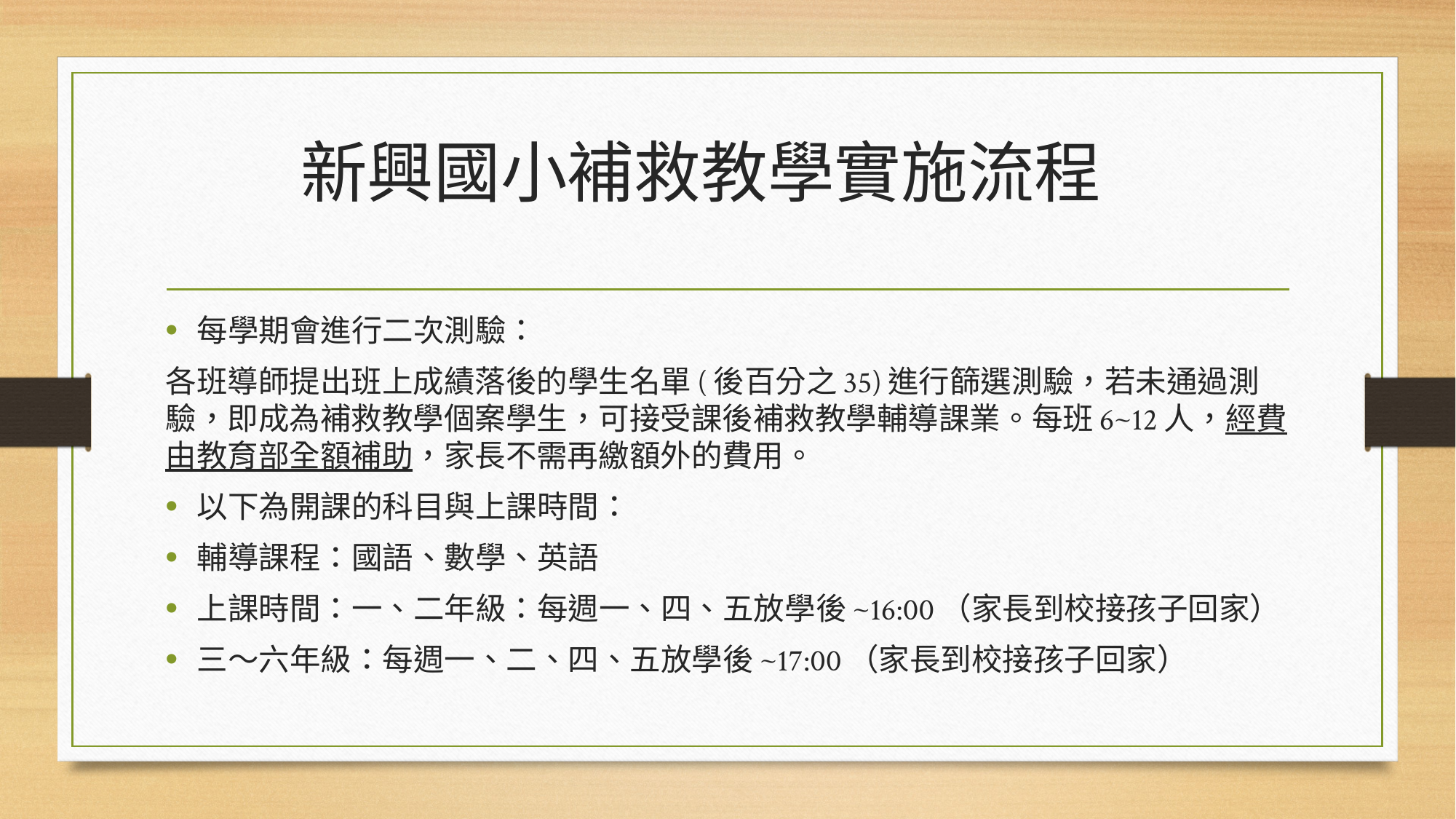

# 新興國小補救教學實施流程
每學期會進行二次測驗：
各班導師提出班上成績落後的學生名單(後百分之35)進行篩選測驗，若未通過測驗，即成為補救教學個案學生，可接受課後補救教學輔導課業。每班6~12人，經費由教育部全額補助，家長不需再繳額外的費用。
以下為開課的科目與上課時間：
輔導課程：國語、數學、英語
上課時間：一、二年級：每週一、四、五放學後~16:00（家長到校接孩子回家）
三〜六年級：每週一、二、四、五放學後~17:00（家長到校接孩子回家）